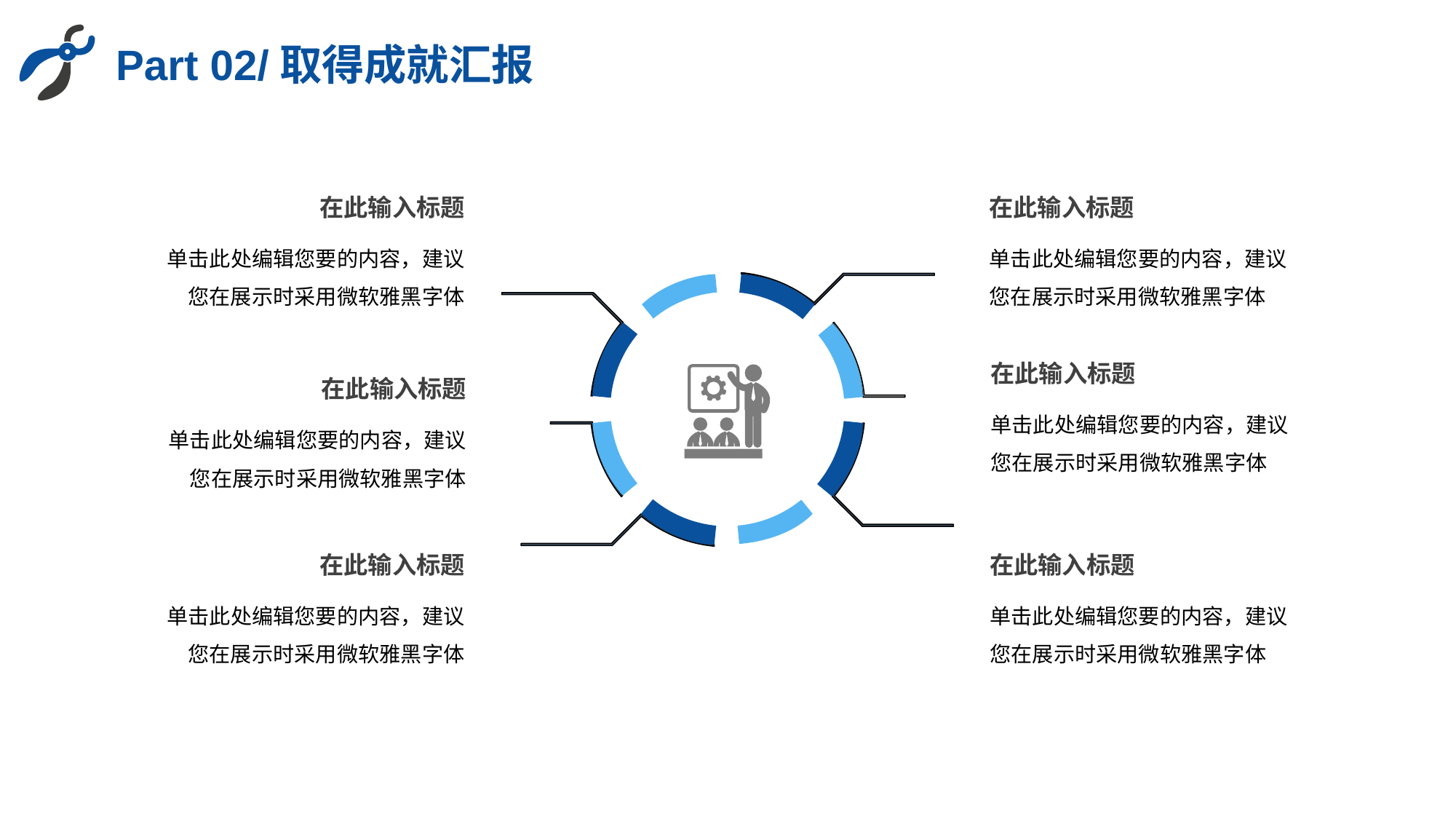

Part 02/取得成就汇报
在此输入标题
在此输入标题
单击此处编辑您要的内容，建议您在展示时采用微软雅黑字体
单击此处编辑您要的内容，建议您在展示时采用微软雅黑字体

在此输入标题

在此输入标题
单击此处编辑您要的内容，建议您在展示时采用微软雅黑字体
单击此处编辑您要的内容，建议您在展示时采用微软雅黑字体

在此输入标题
在此输入标题
单击此处编辑您要的内容，建议您在展示时采用微软雅黑字体
单击此处编辑您要的内容，建议您在展示时采用微软雅黑字体